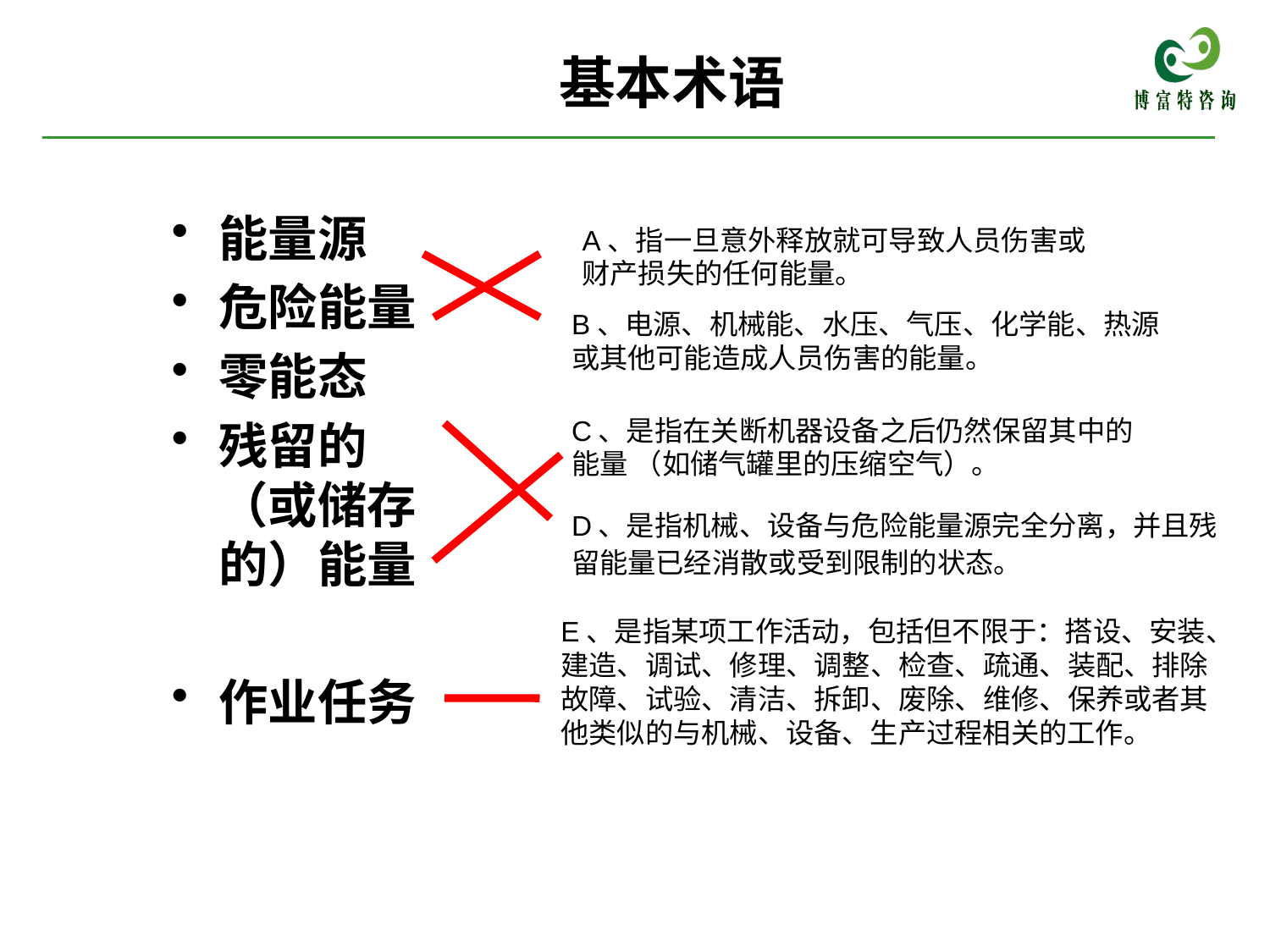

# 基本术语
能量源
危险能量
零能态
残留的（或储存的）能量

作业任务
A、指一旦意外释放就可导致人员伤害或财产损失的任何能量。

B、电源、机械能、水压、气压、化学能、热源或其他可能造成人员伤害的能量。
C、是指在关断机器设备之后仍然保留其中的能量 （如储气罐里的压缩空气）。

D、是指机械、设备与危险能量源完全分离，并且残留能量已经消散或受到限制的状态。
E、是指某项工作活动，包括但不限于：搭设、安装、建造、调试、修理、调整、检查、疏通、装配、排除故障、试验、清洁、拆卸、废除、维修、保养或者其他类似的与机械、设备、生产过程相关的工作。